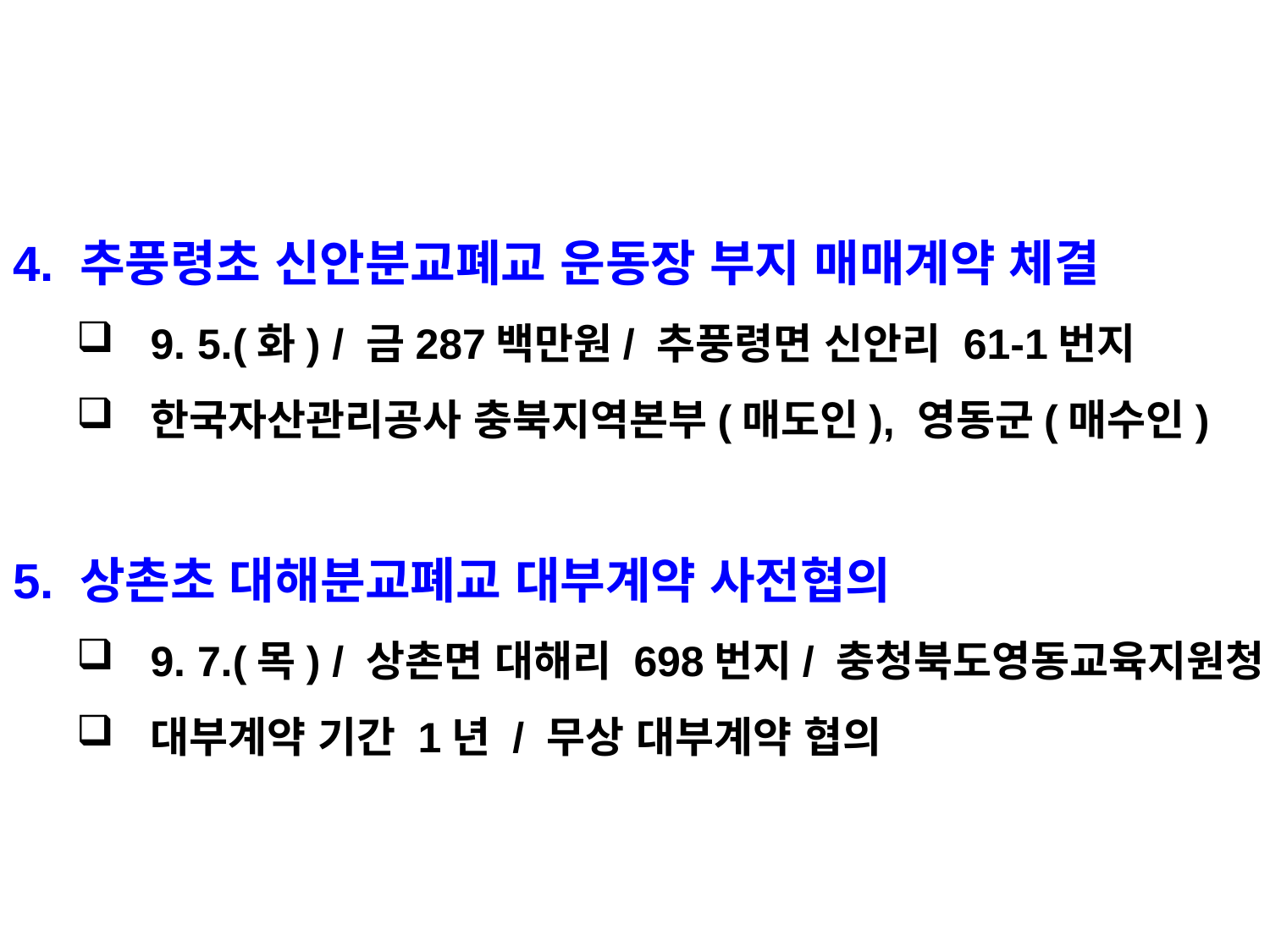

4. 추풍령초 신안분교폐교 운동장 부지 매매계약 체결
9. 5.(화) / 금287백만원/ 추풍령면 신안리 61-1번지
한국자산관리공사 충북지역본부(매도인), 영동군(매수인)

5. 상촌초 대해분교폐교 대부계약 사전협의
9. 7.(목) / 상촌면 대해리 698번지/ 충청북도영동교육지원청
대부계약 기간 1년 / 무상 대부계약 협의